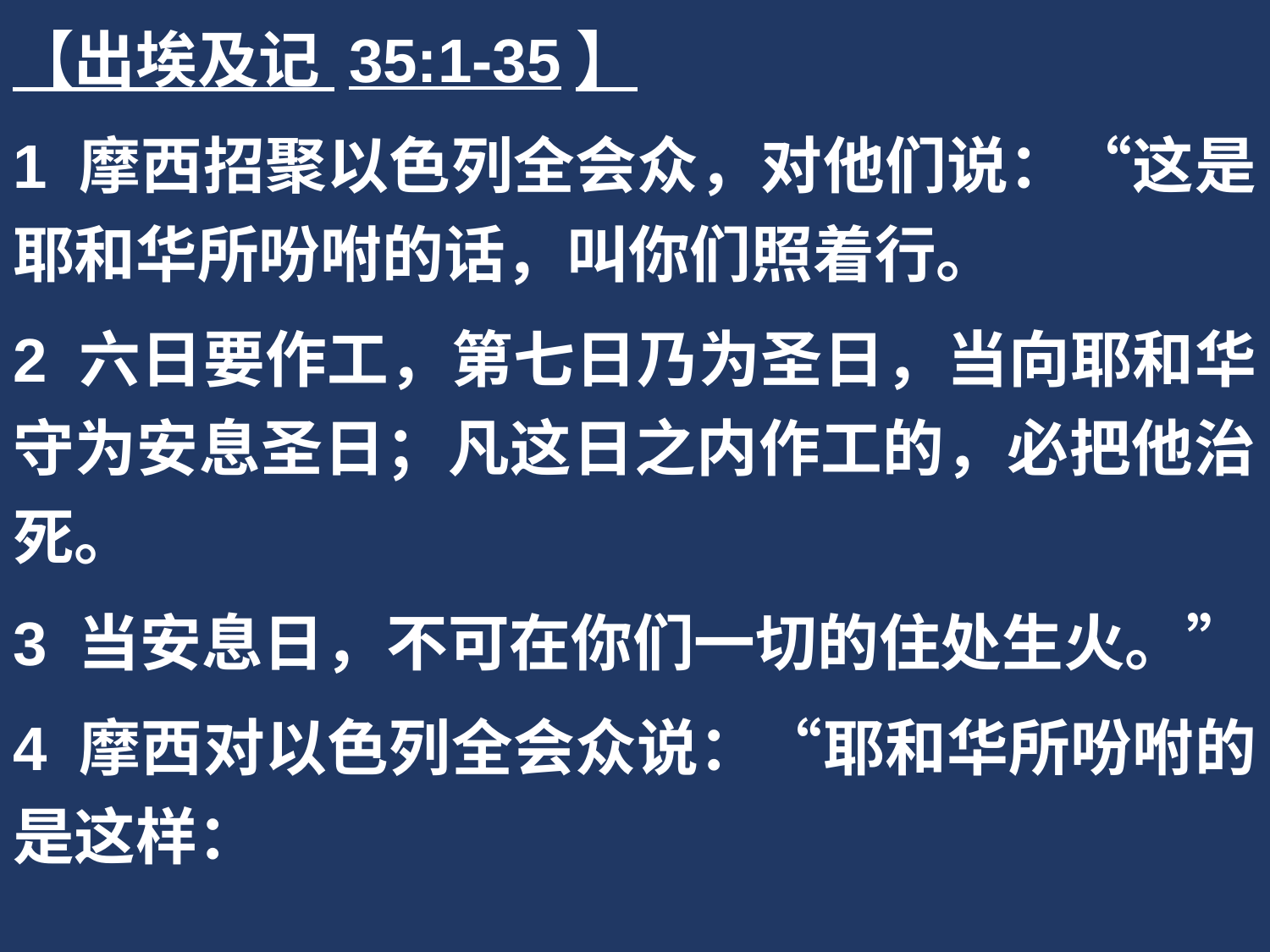

【出埃及记 35:1-35】
1 摩西招聚以色列全会众，对他们说：“这是耶和华所吩咐的话，叫你们照着行。
2 六日要作工，第七日乃为圣日，当向耶和华守为安息圣日；凡这日之内作工的，必把他治死。
3 当安息日，不可在你们一切的住处生火。”
4 摩西对以色列全会众说：“耶和华所吩咐的是这样：